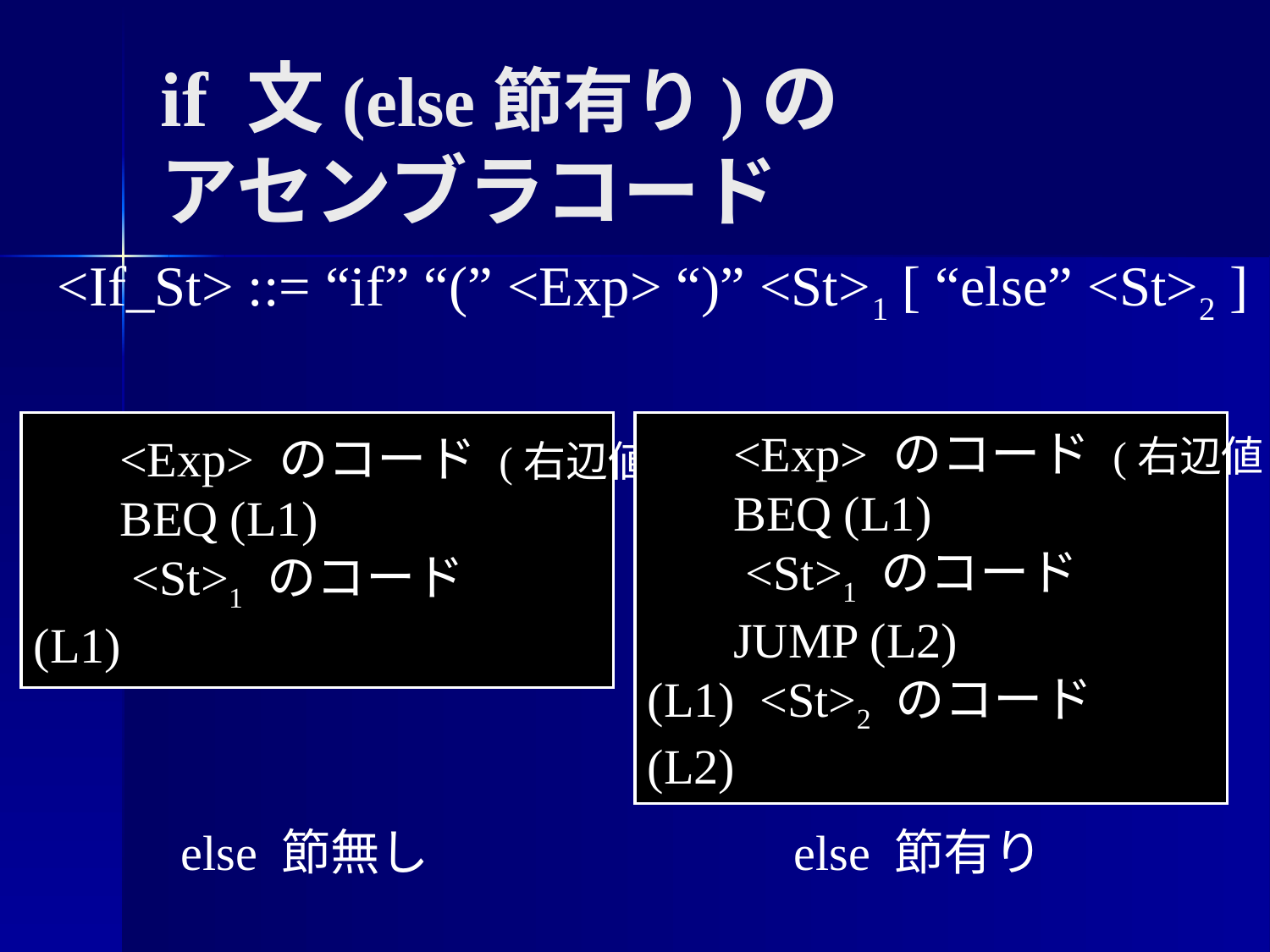

if 文(else節有り)の
アセンブラコード
<If_St> ::= “if” “(” <Exp> “)” <St>1 [ “else” <St>2 ]
       <Exp> のコード (右辺値)
       BEQ (L1)
        <St>1 のコード
(L1)
else 節無し
       <Exp> のコード (右辺値)
       BEQ (L1)
        <St>1 のコード
       JUMP (L2)
(L1)  <St>2 のコード
(L2)
else 節有り